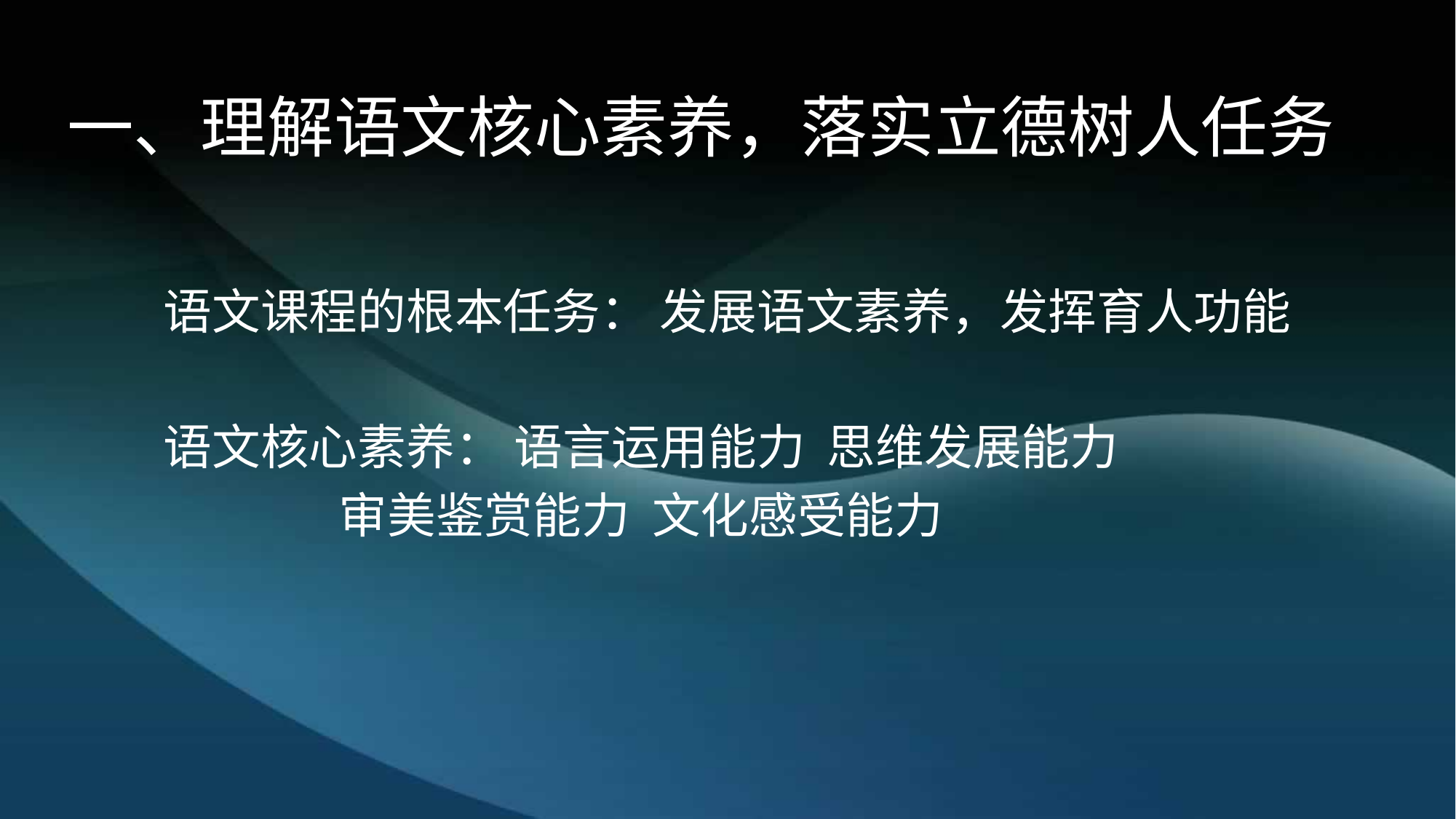

# 一、理解语文核心素养，落实立德树人任务
语文课程的根本任务： 发展语文素养，发挥育人功能

语文核心素养： 语言运用能力  思维发展能力
               审美鉴赏能力  文化感受能力